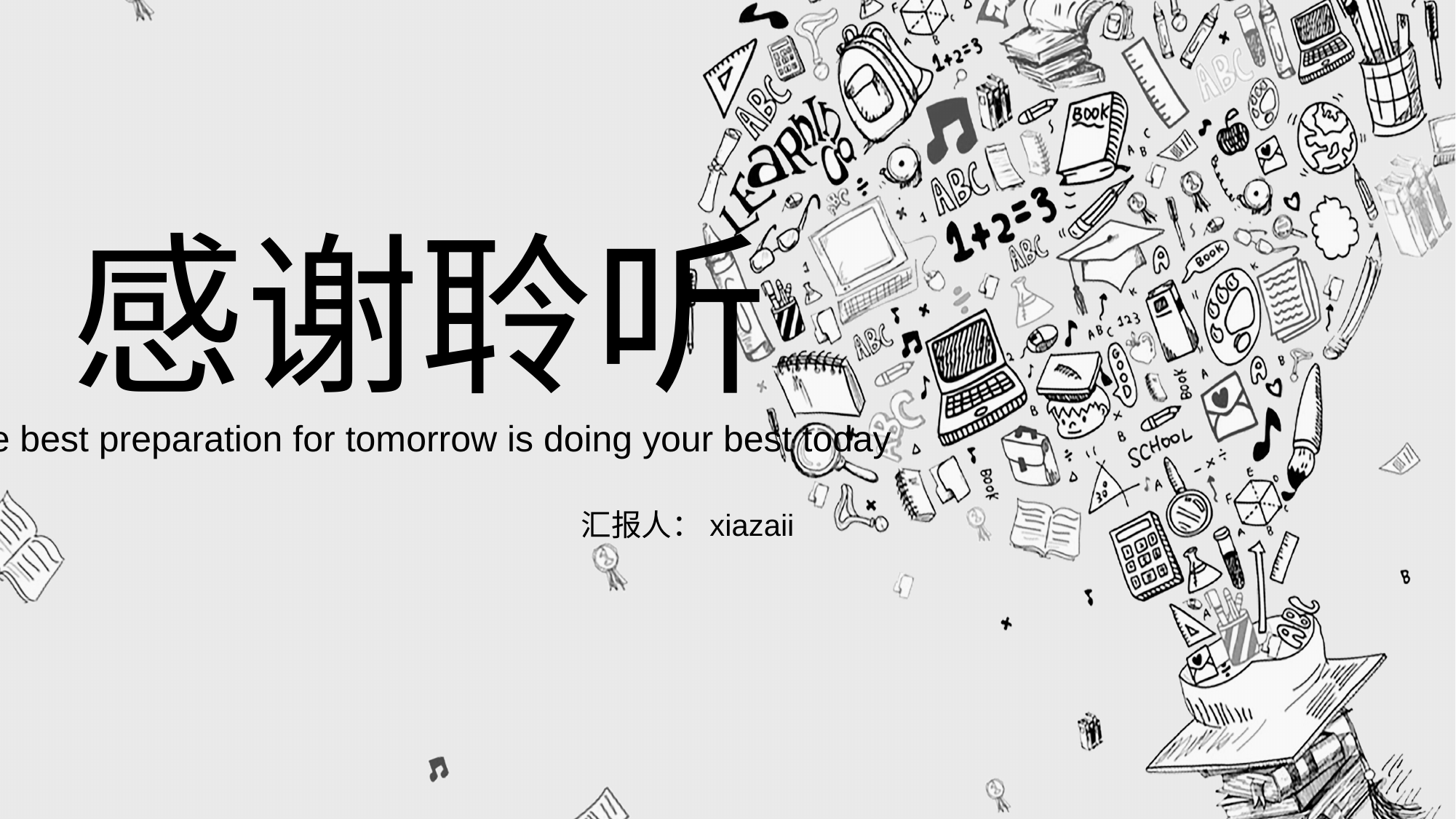

感谢聆听
The best preparation for tomorrow is doing your best today
汇报人：xiazaii